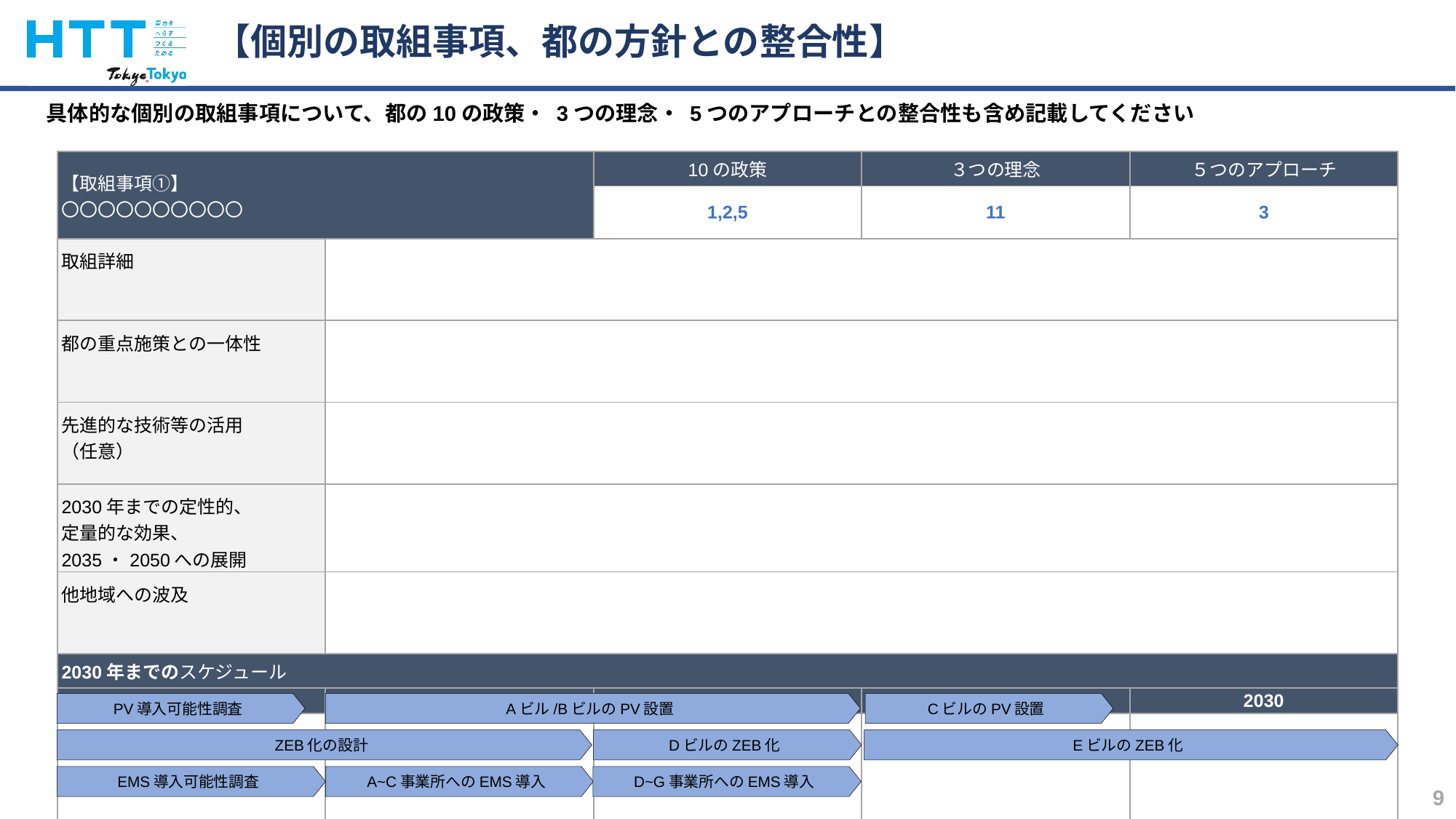

# 【個別の取組事項、都の方針との整合性】
具体的な個別の取組事項について、都の10の政策・ 3つの理念・ 5つのアプローチとの整合性も含め記載してください
| 【取組事項①】 〇〇〇〇〇〇〇〇〇〇 |  | 10の政策 | ３つの理念 | ５つのアプローチ |
| --- | --- | --- | --- | --- |
|  |  | 1,2,5 | 11 | 3 |
| 取組詳細 |  |  |  |  |
| 都の重点施策との一体性 |  |  |  |  |
| 先進的な技術等の活用 （任意） |  |  |  |  |
| 2030年までの定性的、 定量的な効果、 2035・2050への展開 |  |  |  |  |
| 他地域への波及 |  |  |  |  |
| 2030年までのスケジュール |  |  |  |  |
| 2026 | 2027 | 2028 | 2029 | 2030 |
|  |  |  |  |  |
PV導入可能性調査
Aビル/BビルのPV設置
CビルのPV設置
ZEB化の設計
DビルのZEB化
EビルのZEB化
EMS導入可能性調査
A~C事業所へのEMS導入
D~G事業所へのEMS導入
9